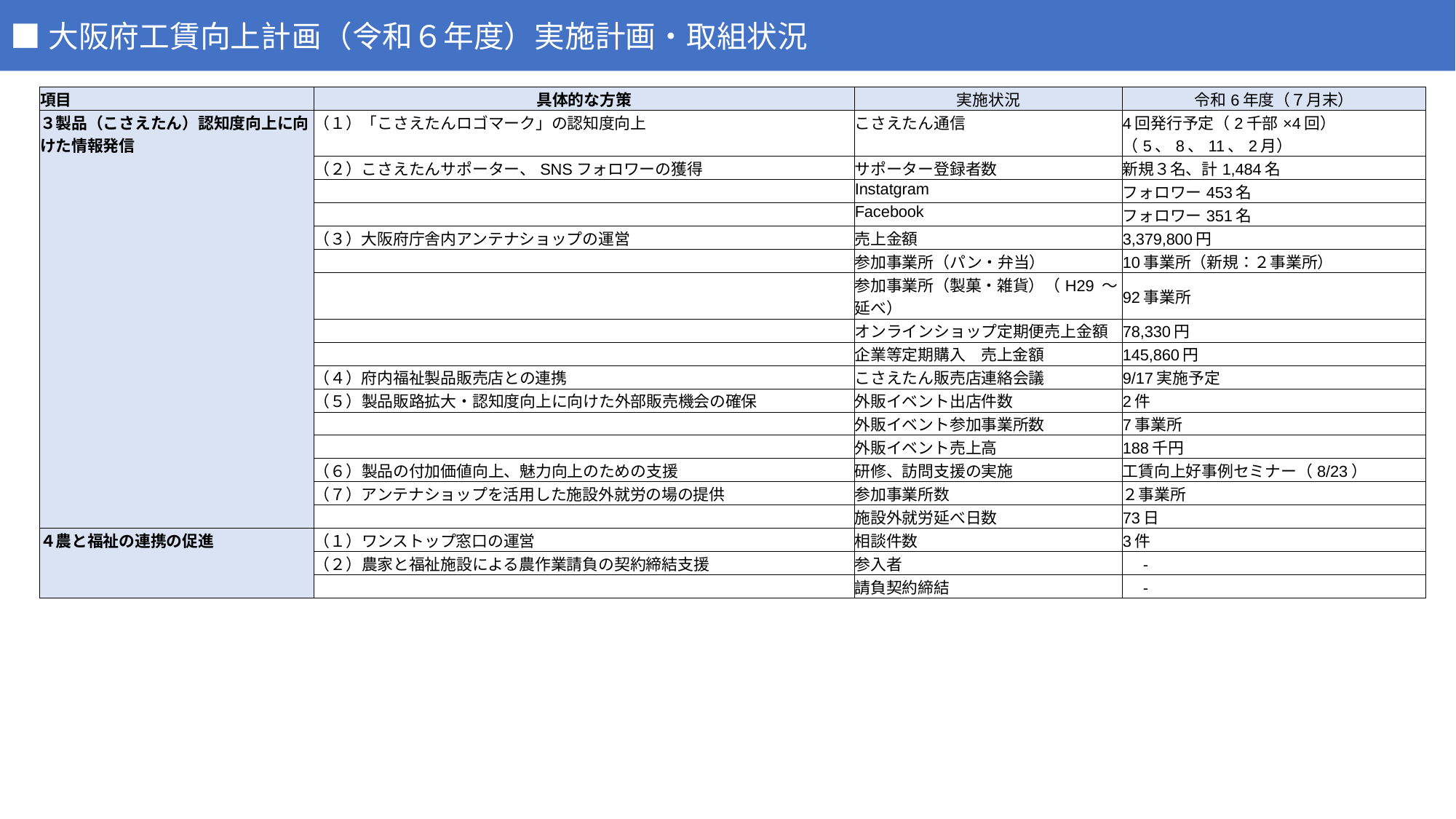

■大阪府工賃向上計画（令和６年度）実施計画・取組状況
| 項目 | 具体的な方策 | 実施状況 | 令和6年度（７月末） |
| --- | --- | --- | --- |
| ３製品（こさえたん）認知度向上に向けた情報発信 | （１）「こさえたんロゴマーク」の認知度向上 | こさえたん通信 | 4回発行予定（2千部×4回） （5、8、11、2月） |
|  | （２）こさえたんサポーター、SNSフォロワーの獲得 | サポーター登録者数 | 新規３名、計1,484名 |
|  |  | Instatgram | フォロワー453名 |
|  |  | Facebook | フォロワー351名 |
|  | （３）大阪府庁舎内アンテナショップの運営 | 売上金額 | 3,379,800円 |
|  |  | 参加事業所（パン・弁当） | 10事業所（新規：２事業所） |
|  |  | 参加事業所（製菓・雑貨）（H29 ～延べ） | 92事業所 |
|  |  | オンラインショップ定期便売上金額 | 78,330円 |
|  |  | 企業等定期購入　売上金額 | 145,860円 |
|  | （４）府内福祉製品販売店との連携 | こさえたん販売店連絡会議 | 9/17実施予定 |
|  | （５）製品販路拡大・認知度向上に向けた外部販売機会の確保 | 外販イベント出店件数 | 2件 |
|  |  | 外販イベント参加事業所数 | 7事業所 |
|  |  | 外販イベント売上高 | 188千円 |
|  | （６）製品の付加価値向上、魅力向上のための支援 | 研修、訪問支援の実施 | 工賃向上好事例セミナー（8/23） |
|  | （７）アンテナショップを活用した施設外就労の場の提供 | 参加事業所数 | ２事業所 |
|  |  | 施設外就労延べ日数 | 73日 |
| ４農と福祉の連携の促進 | （１）ワンストップ窓口の運営 | 相談件数 | 3件 |
|  | （２）農家と福祉施設による農作業請負の契約締結支援 | 参入者 | - |
|  |  | 請負契約締結 | - |